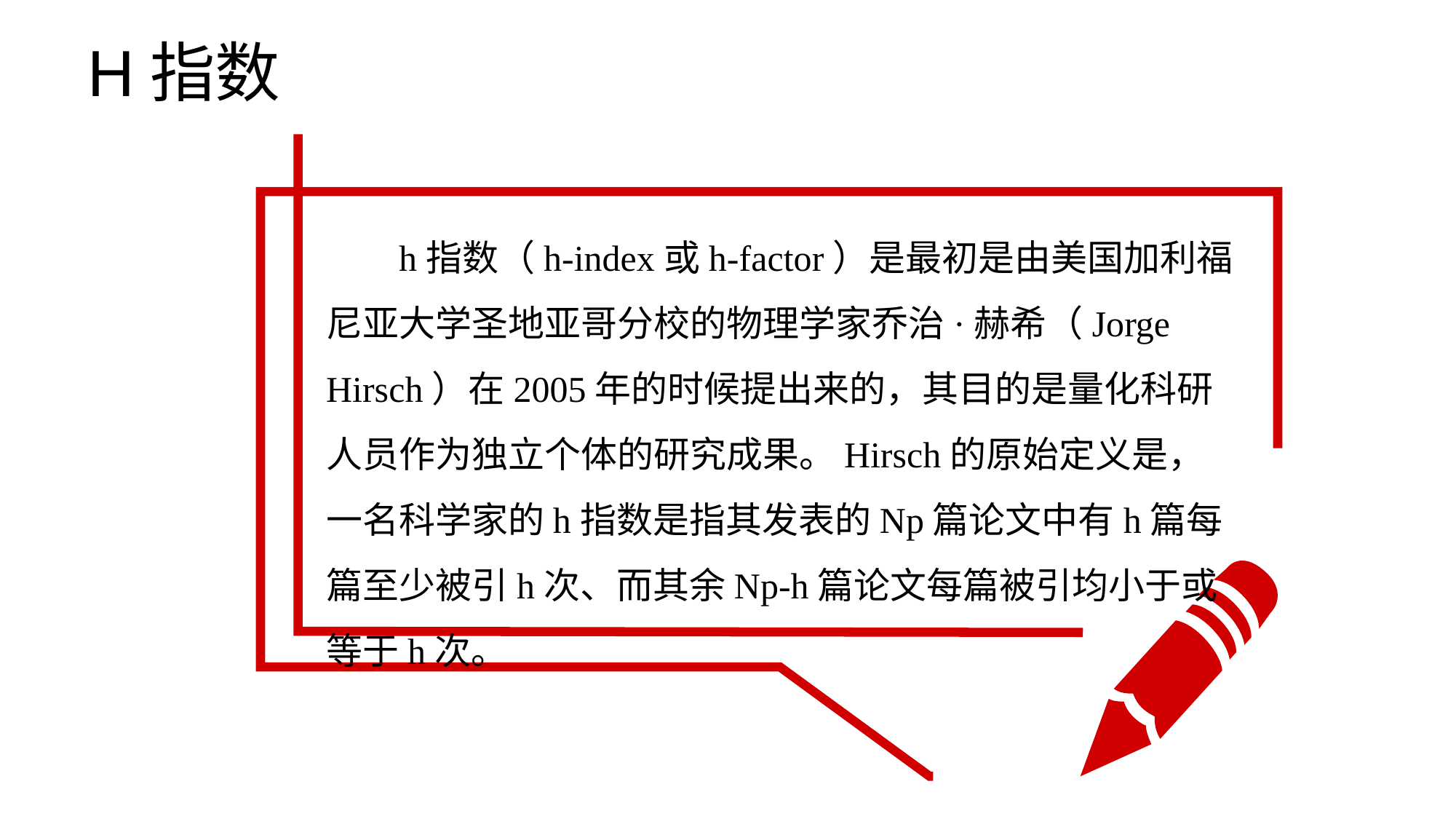

H指数

h指数（h-index或h-factor）是最初是由美国加利福尼亚大学圣地亚哥分校的物理学家乔治·赫希（Jorge Hirsch）在2005年的时候提出来的，其目的是量化科研人员作为独立个体的研究成果。Hirsch的原始定义是，一名科学家的h指数是指其发表的Np篇论文中有h篇每篇至少被引h次、而其余Np-h篇论文每篇被引均小于或等于h次。